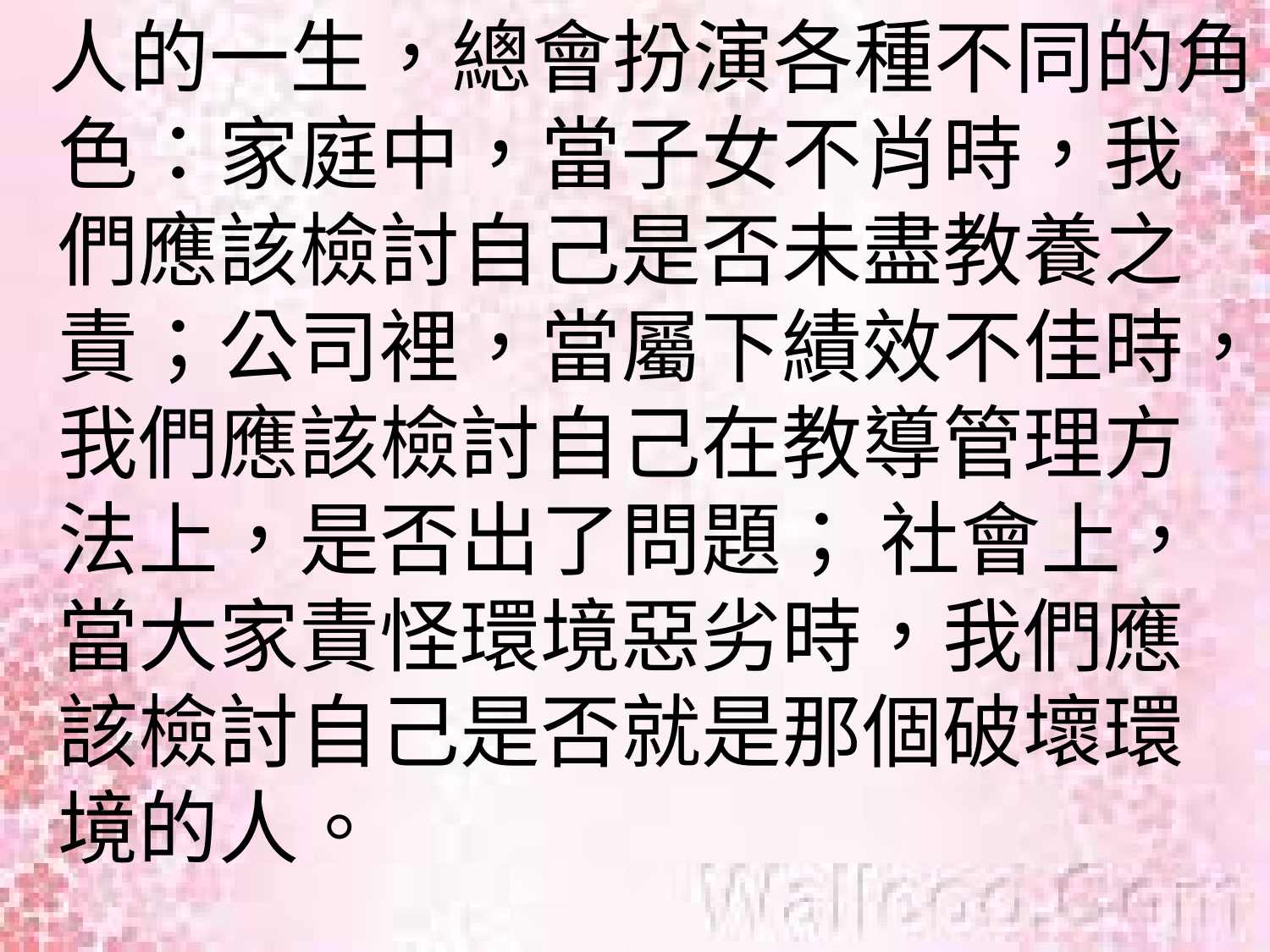

人的一生，總會扮演各種不同的角色：家庭中，當子女不肖時，我們應該檢討自己是否未盡教養之責；公司裡，當屬下績效不佳時，我們應該檢討自己在教導管理方法上，是否出了問題； 社會上，當大家責怪環境惡劣時，我們應該檢討自己是否就是那個破壞環境的人。